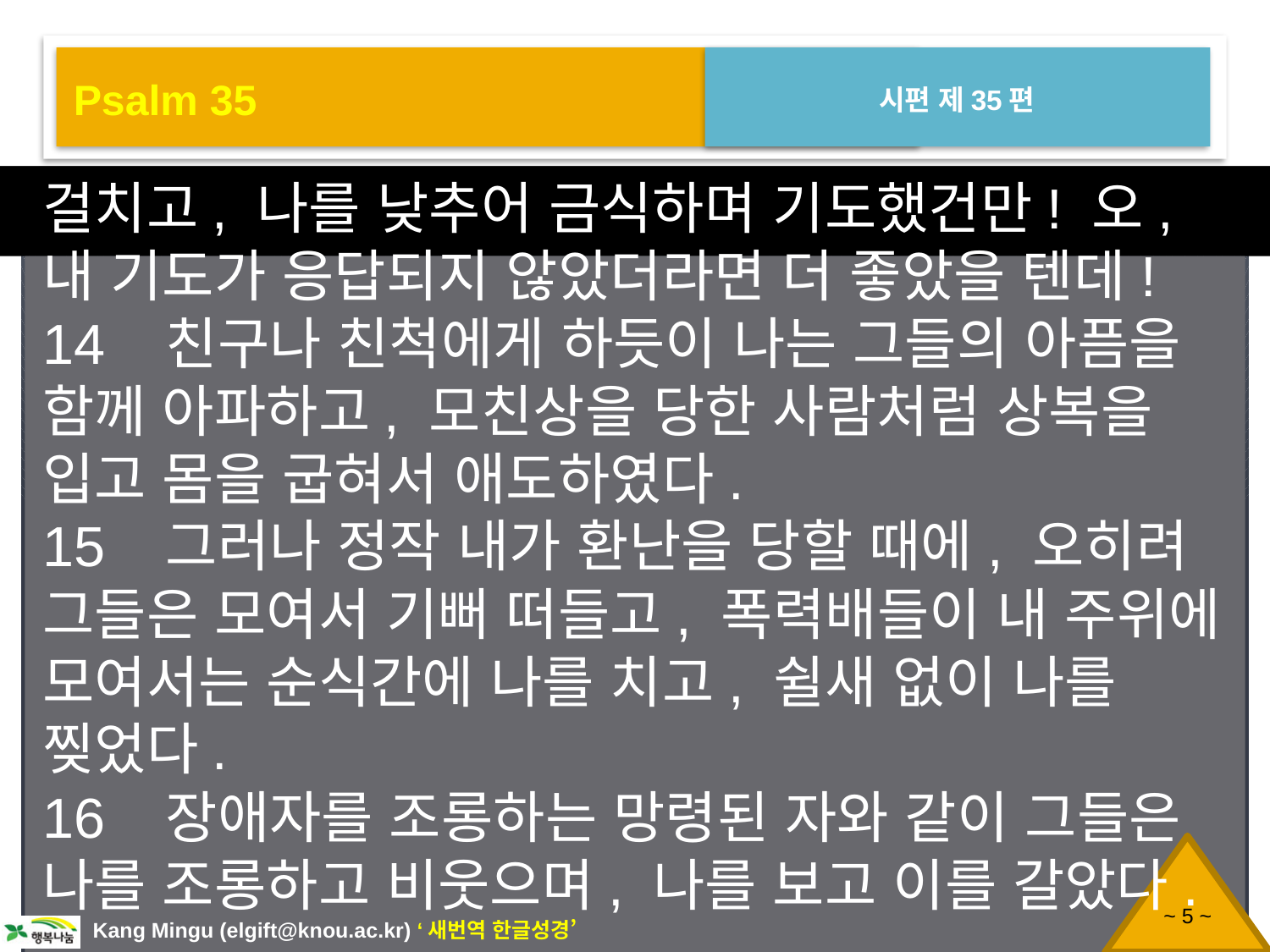

Psalm 35
시편 제35편
걸치고, 나를 낮추어 금식하며 기도했건만! 오, 내 기도가 응답되지 않았더라면 더 좋았을 텐데!
14   친구나 친척에게 하듯이 나는 그들의 아픔을 함께 아파하고, 모친상을 당한 사람처럼 상복을 입고 몸을 굽혀서 애도하였다.
15   그러나 정작 내가 환난을 당할 때에, 오히려 그들은 모여서 기뻐 떠들고, 폭력배들이 내 주위에 모여서는 순식간에 나를 치고, 쉴새 없이 나를 찢었다.
16   장애자를 조롱하는 망령된 자와 같이 그들은 나를 조롱하고 비웃으며, 나를 보고 이를 갈았다.